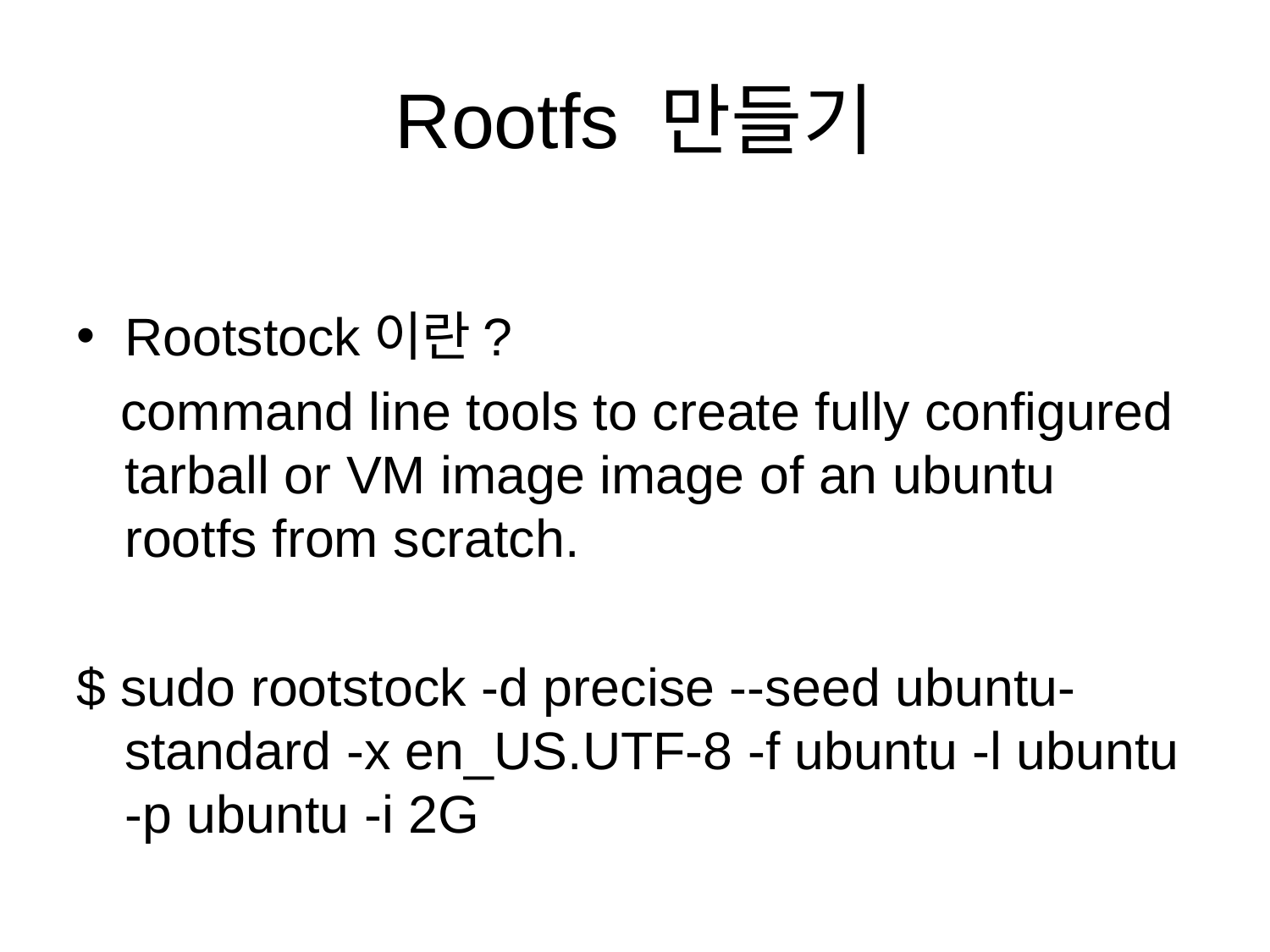

# Rootfs 만들기

Rootstock이란?
   command line tools to create fully configured tarball or VM image image of an ubuntu rootfs from scratch.

$ sudo rootstock -d precise --seed ubuntu-standard -x en_US.UTF-8 -f ubuntu -l ubuntu -p ubuntu -i 2G